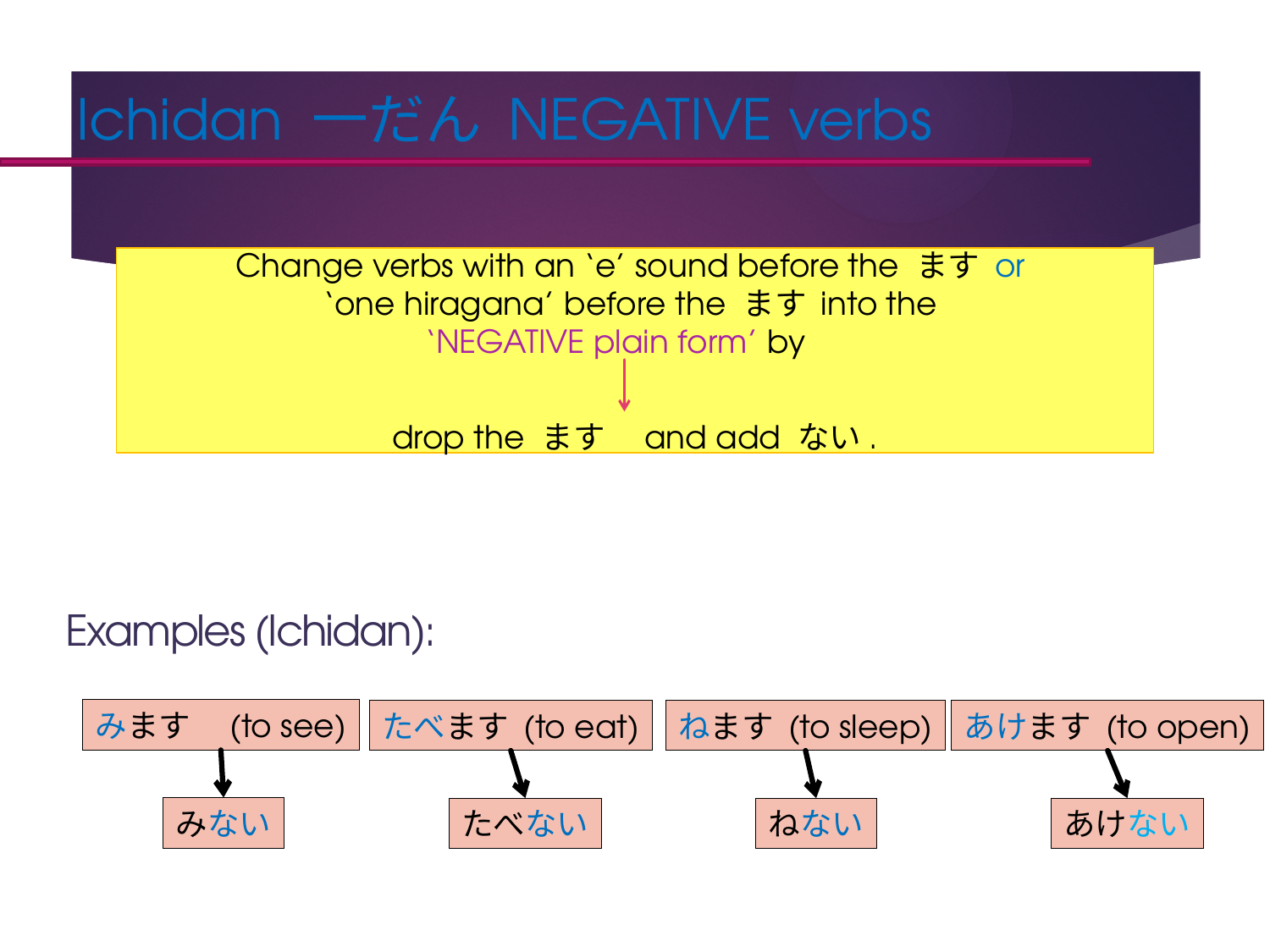

# Ichidan 一だん NEGATIVE verbs

Change verbs with an ‘e’ sound before the ます or
‘one hiragana’ before the ます into the
‘NEGATIVE plain form’ by

drop the ます　and add ない.
Examples (Ichidan):
みます　(to see)
たべます (to eat)
ねます (to sleep)
あけます (to open)
みない
たべない
ねない
あけない